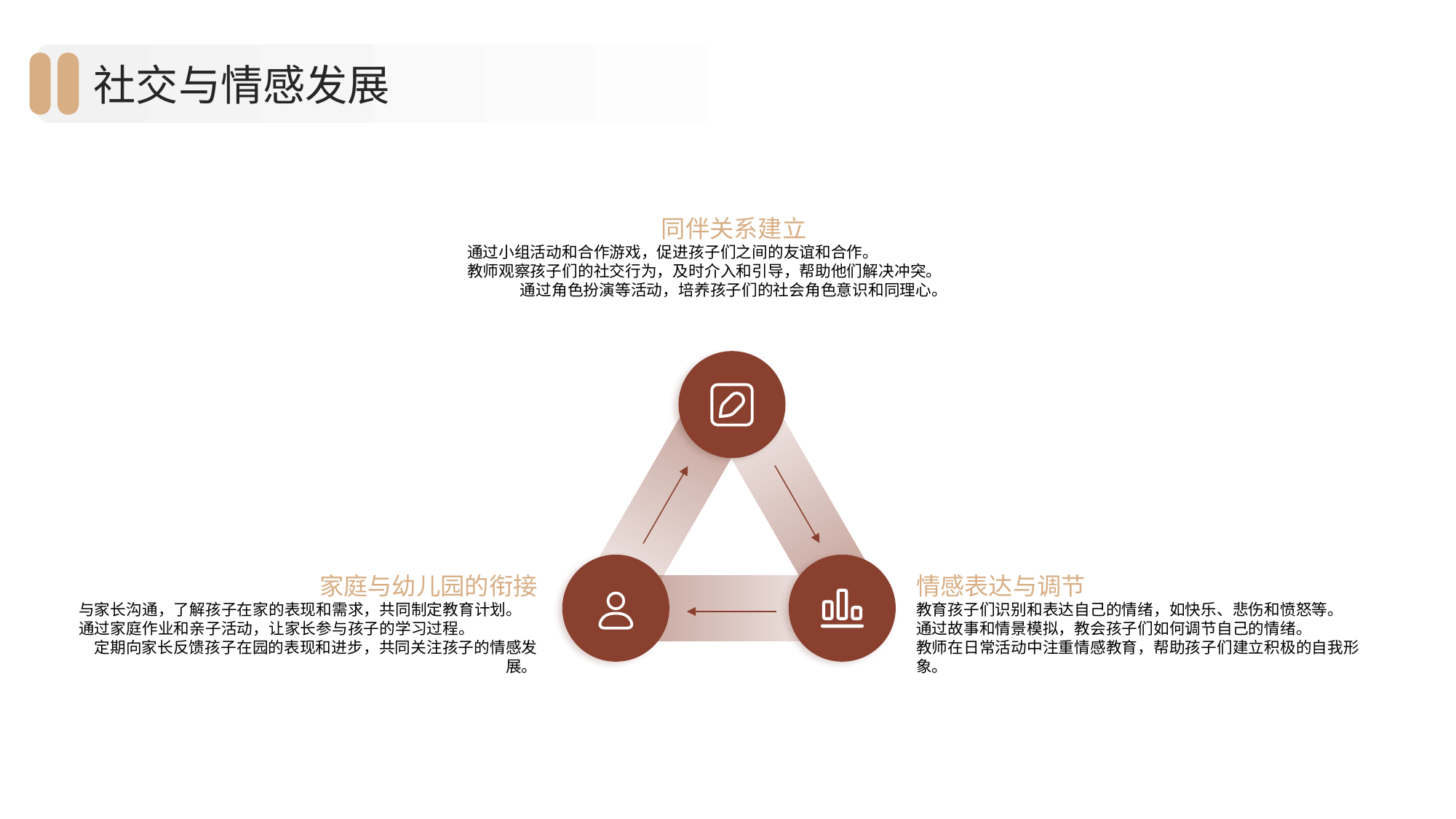

社交与情感发展
同伴关系建立
通过小组活动和合作游戏，促进孩子们之间的友谊和合作。
教师观察孩子们的社交行为，及时介入和引导，帮助他们解决冲突。
通过角色扮演等活动，培养孩子们的社会角色意识和同理心。

家庭与幼儿园的衔接
情感表达与调节

与家长沟通，了解孩子在家的表现和需求，共同制定教育计划。
通过家庭作业和亲子活动，让家长参与孩子的学习过程。
定期向家长反馈孩子在园的表现和进步，共同关注孩子的情感发展。
教育孩子们识别和表达自己的情绪，如快乐、悲伤和愤怒等。
通过故事和情景模拟，教会孩子们如何调节自己的情绪。
教师在日常活动中注重情感教育，帮助孩子们建立积极的自我形象。